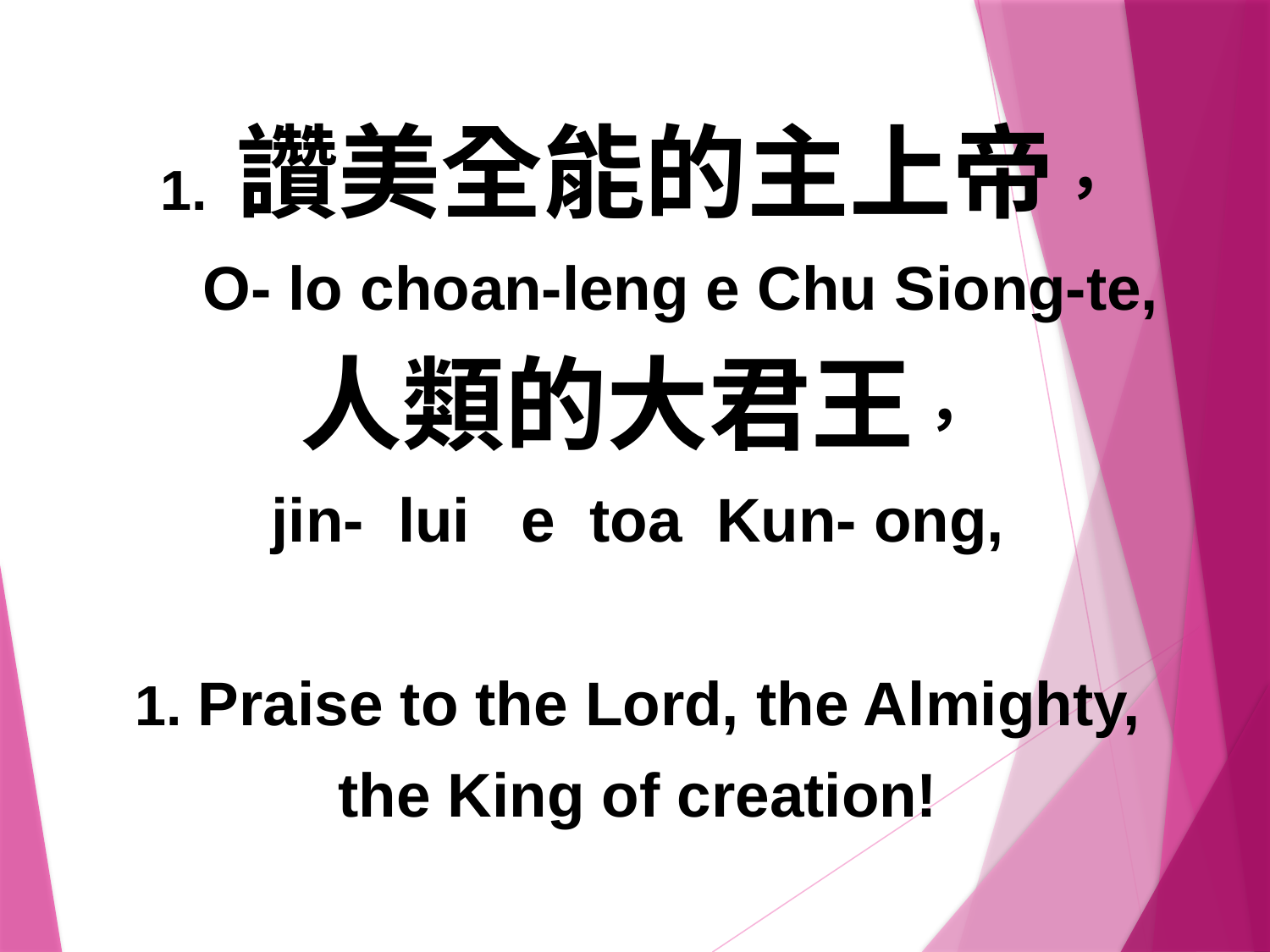

1. 讚美全能的主上帝，
     O- lo choan-leng e Chu Siong-te,
人類的大君王，
jin-  lui   e  toa  Kun- ong,

1. Praise to the Lord, the Almighty,
the King of creation!